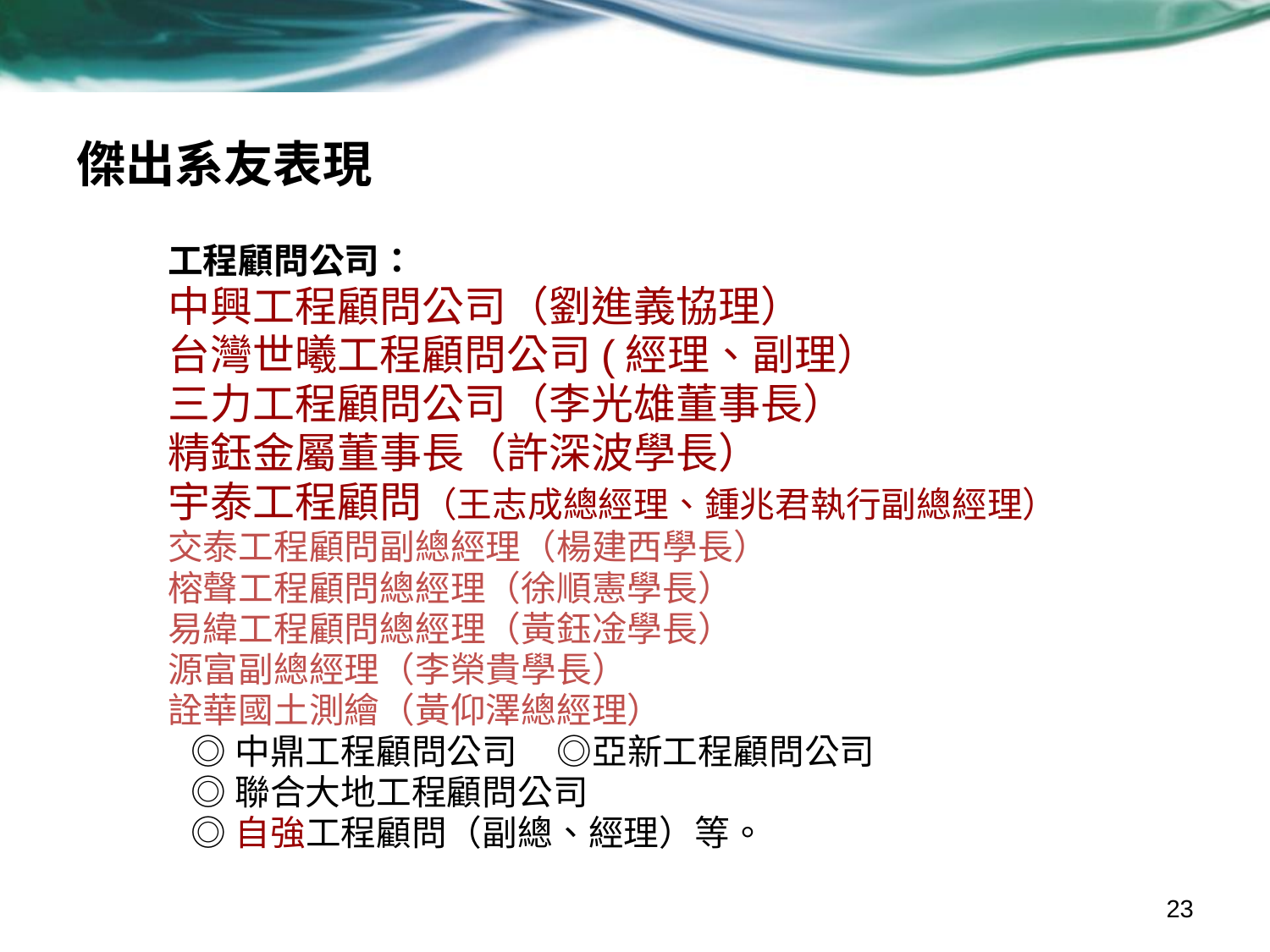

# 傑出系友表現
工程顧問公司：
中興工程顧問公司（劉進義協理）
台灣世曦工程顧問公司(經理、副理）
三力工程顧問公司（李光雄董事長）
精鈺金屬董事長（許深波學長）
宇泰工程顧問（王志成總經理、鍾兆君執行副總經理）
交泰工程顧問副總經理（楊建西學長）
榕聲工程顧問總經理（徐順憲學長）
易緯工程顧問總經理（黃鈺凎學長）
源富副總經理（李榮貴學長）
詮華國土測繪（黃仰澤總經理）
   ◎中鼎工程顧問公司     ◎亞新工程顧問公司
   ◎聯合大地工程顧問公司
   ◎自強工程顧問（副總、經理）等。

23